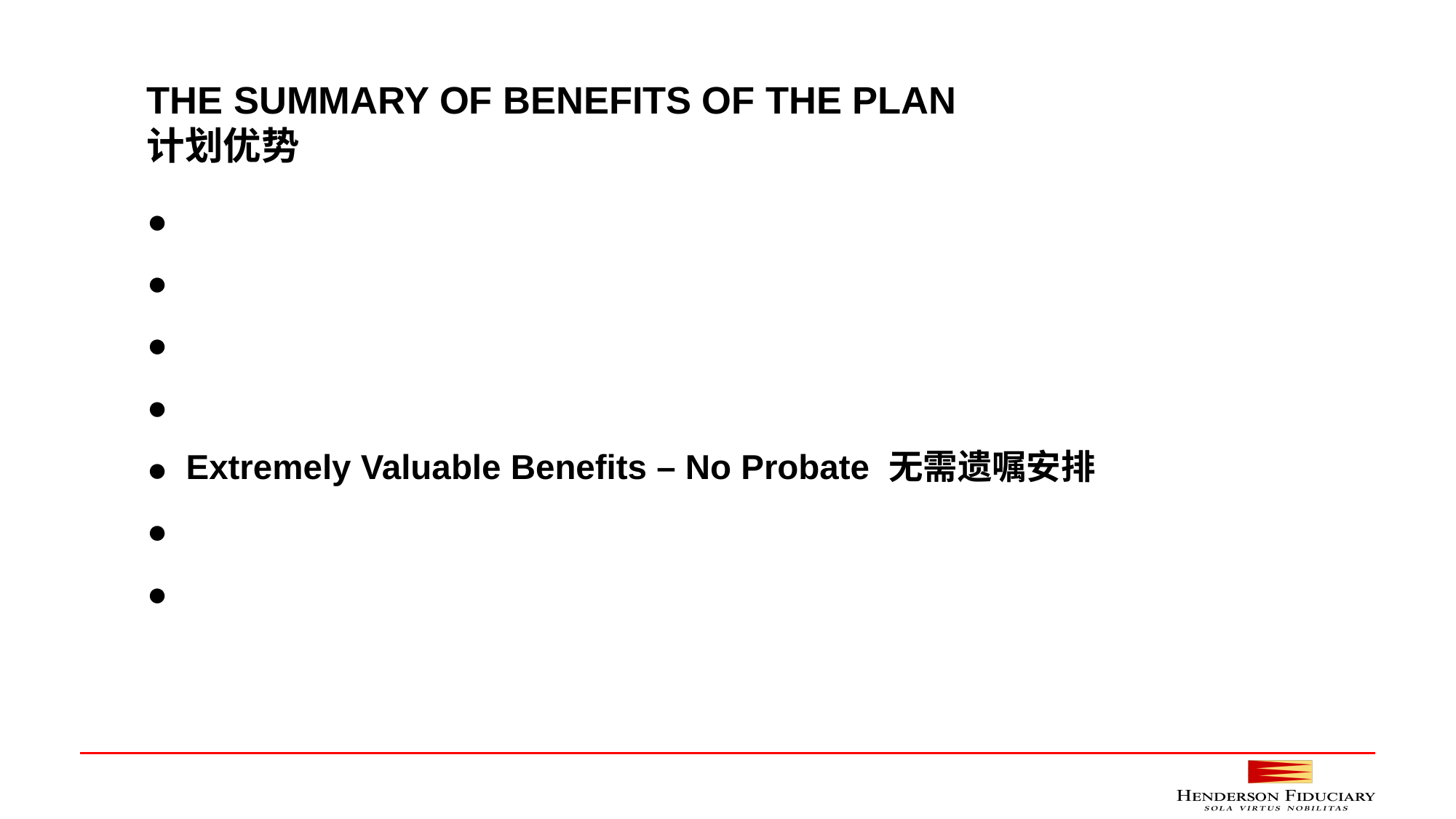

THE SUMMARY OF BENEFITS OF THE PLAN
计划优势
Asset Protection 资产保护
Divorce-proof 避免离婚后的财产分割
Privacy 隐密性
Tax Efficiency 税务效率
Extremely Valuable Benefits – No Probate 无需遗嘱安排
Flexible Contribution 灵活供款
Investment choices 投资选择